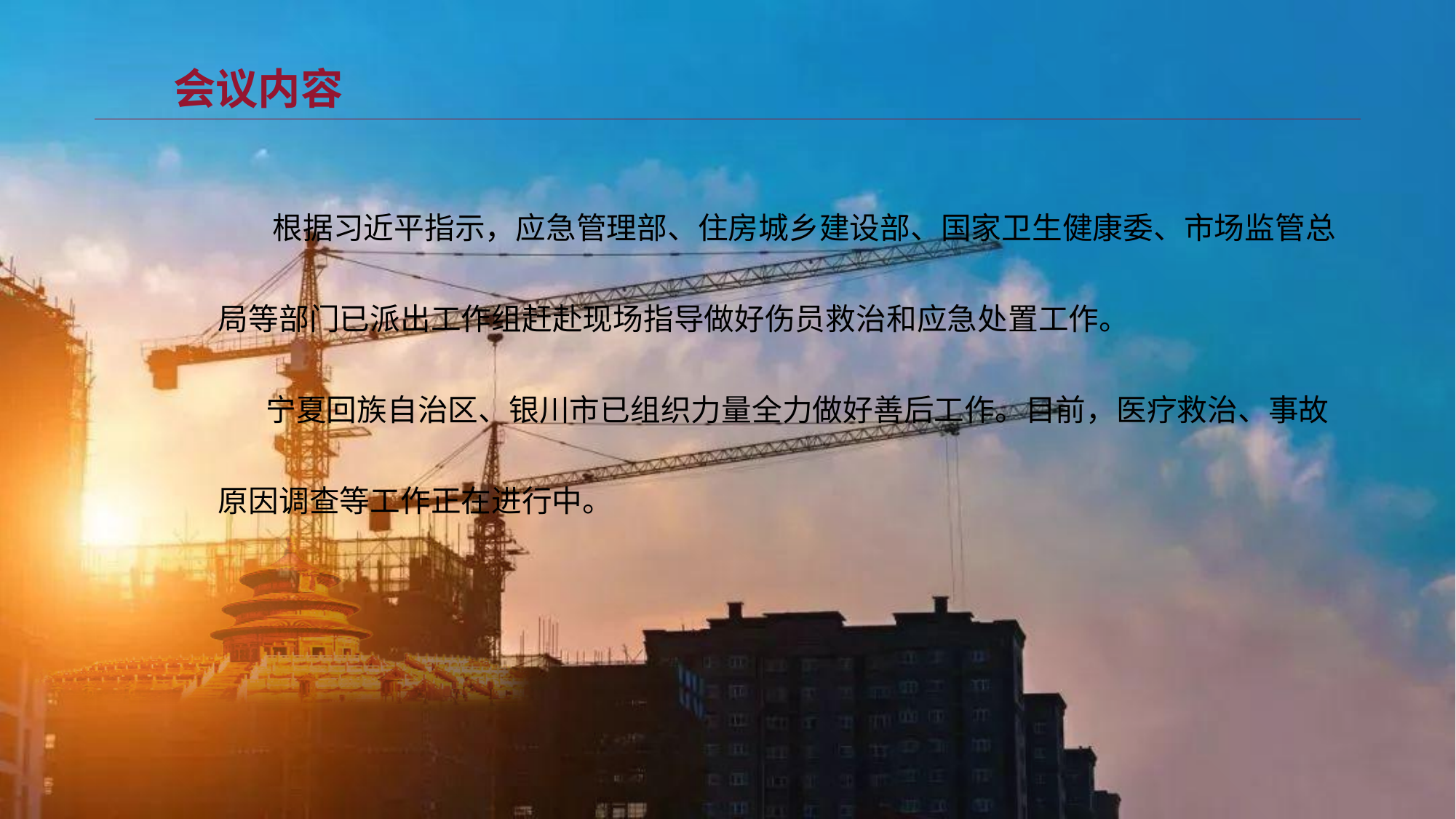

会议内容
       根据习近平指示，应急管理部、住房城乡建设部、国家卫生健康委、市场监管总局等部门已派出工作组赶赴现场指导做好伤员救治和应急处置工作。
      宁夏回族自治区、银川市已组织力量全力做好善后工作。目前，医疗救治、事故原因调查等工作正在进行中。